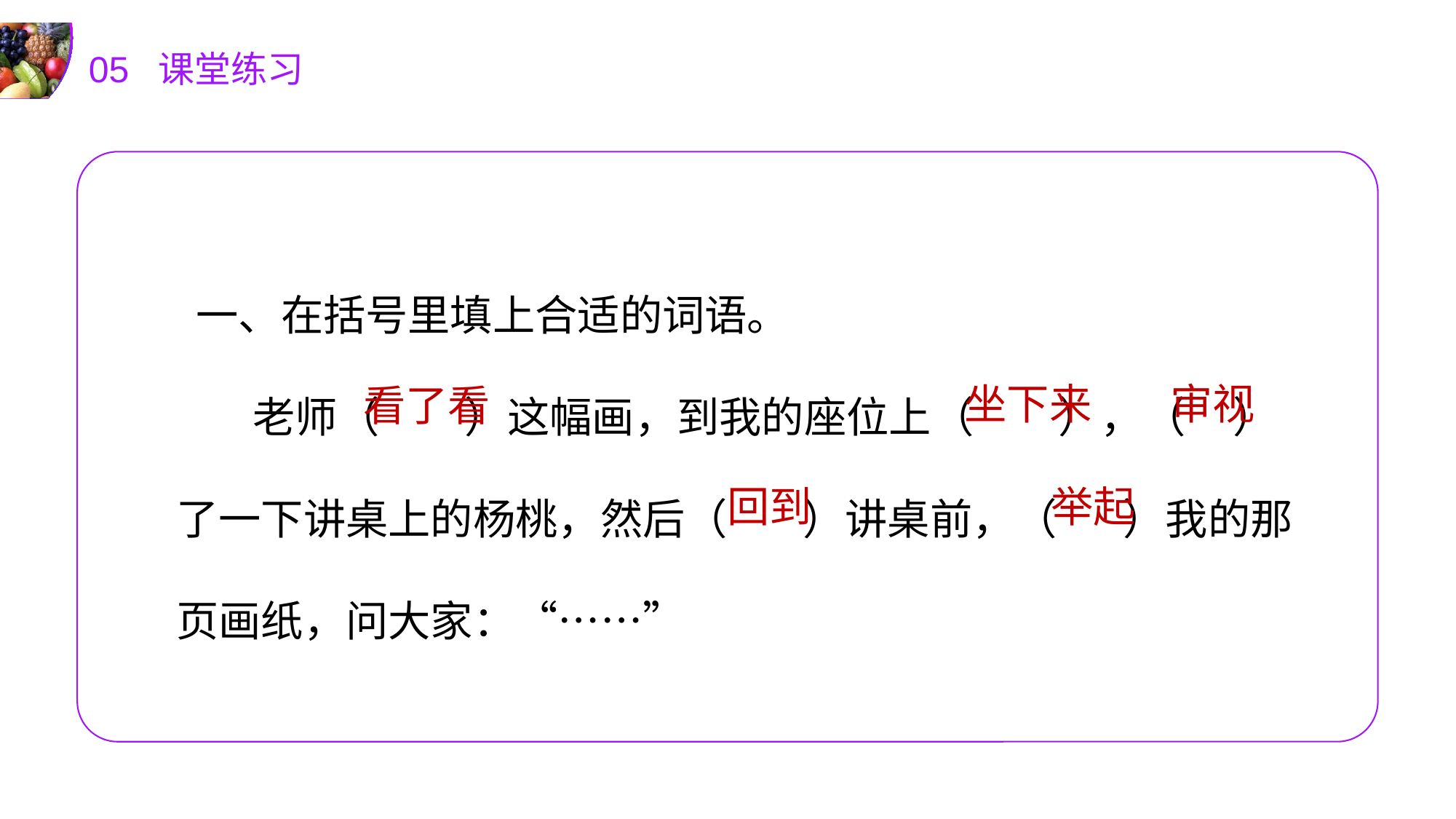

05  课堂练习
 一、在括号里填上合适的词语。
       老师（         ）这幅画，到我的座位上（         ），（     ）
了一下讲桌上的杨桃，然后（        ）讲桌前，（       ）我的那页画纸，问大家：“……”
坐下来
审视
看了看
回到
举起